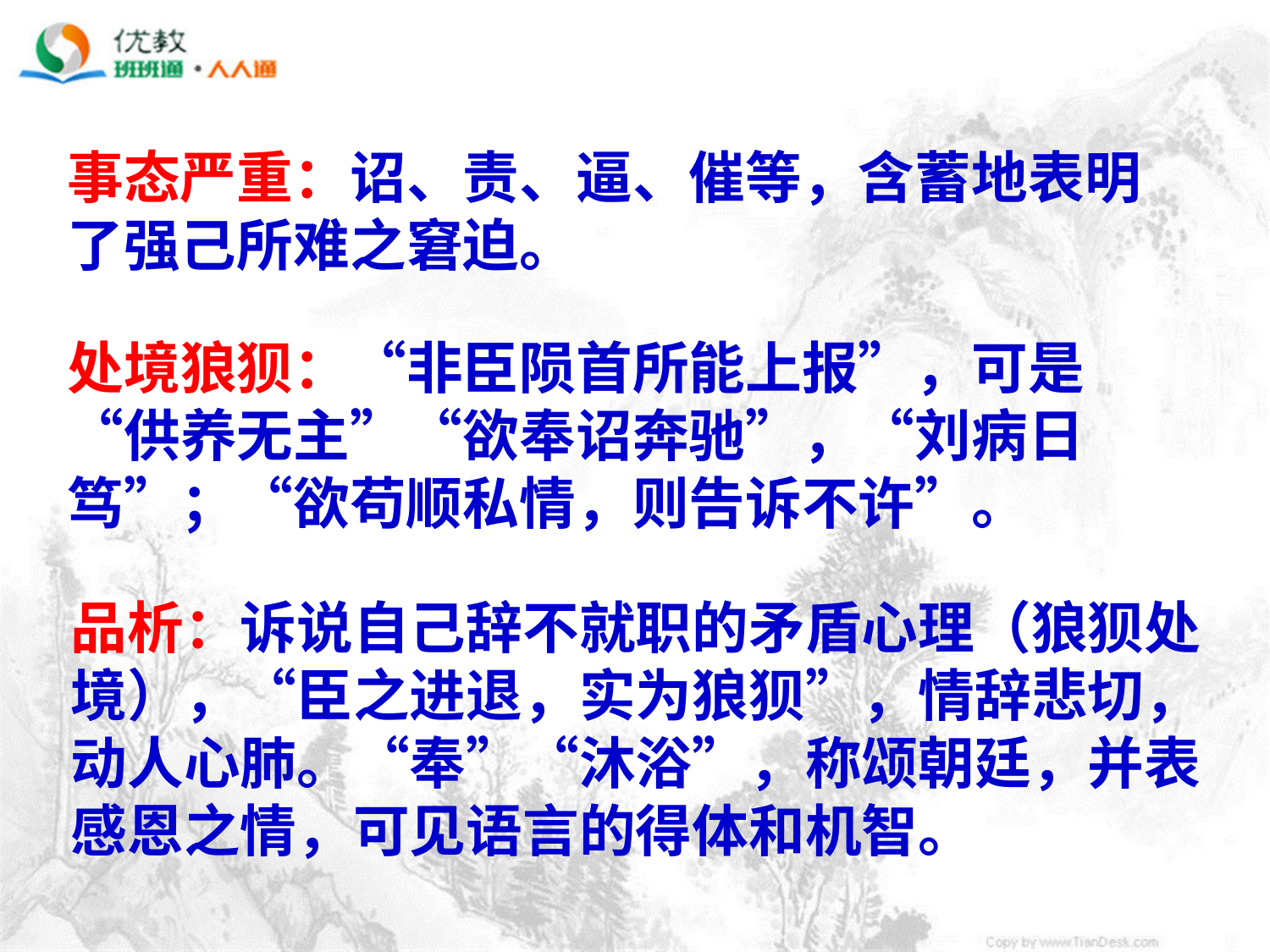

事态严重：诏、责、逼、催等，含蓄地表明了强己所难之窘迫。
处境狼狈：“非臣陨首所能上报”，可是“供养无主”“欲奉诏奔驰”，“刘病日笃”；“欲苟顺私情，则告诉不许”。
品析：诉说自己辞不就职的矛盾心理（狼狈处境），“臣之进退，实为狼狈”，情辞悲切，动人心肺。“奉”“沐浴”，称颂朝廷，并表感恩之情，可见语言的得体和机智。